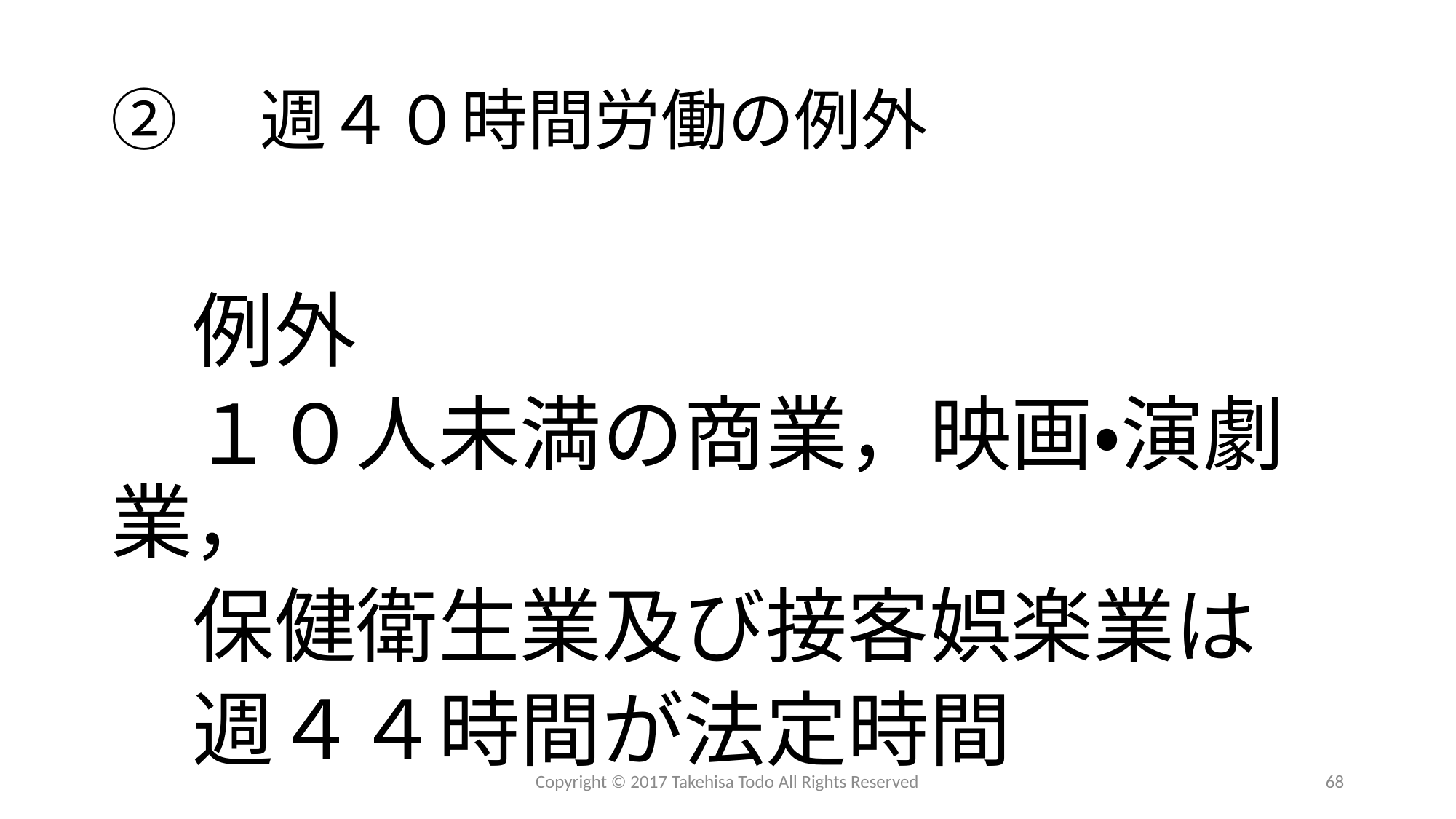

# ②　週４０時間労働の例外

　例外
　１０人未満の商業，映画・演劇業，
　保健衛生業及び接客娯楽業は
　週４４時間が法定時間

Copyright © 2017 Takehisa Todo All Rights Reserved
68